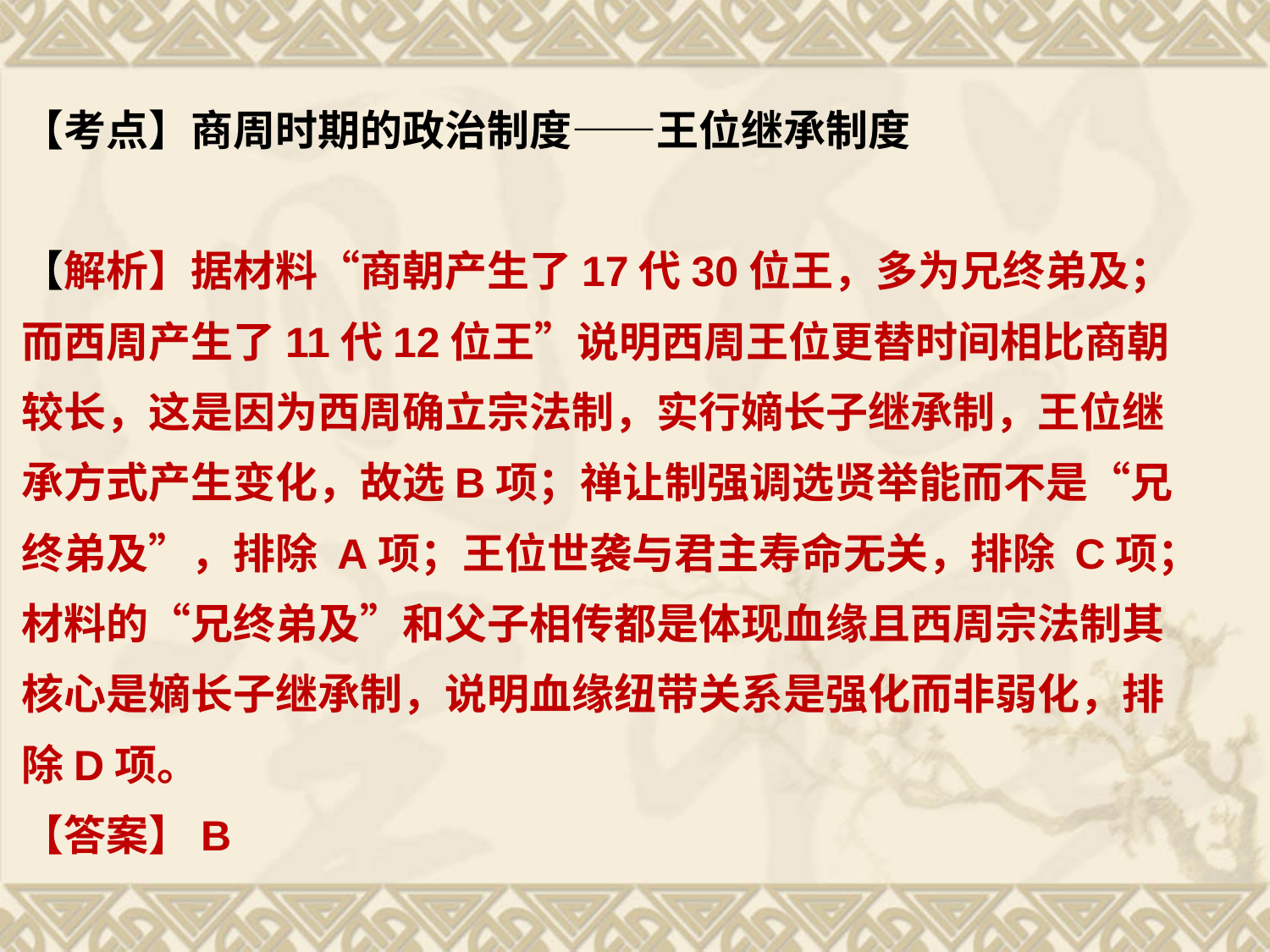

# 【考点】商周时期的政治制度——王位继承制度 【解析】据材料“商朝产生了17代30位王，多为兄终弟及；而西周产生了11代12位王”说明西周王位更替时间相比商朝较长，这是因为西周确立宗法制，实行嫡长子继承制，王位继承方式产生变化，故选B项；禅让制强调选贤举能而不是“兄终弟及”，排除 A项；王位世袭与君主寿命无关，排除 C项；材料的“兄终弟及”和父子相传都是体现血缘且西周宗法制其核心是嫡长子继承制，说明血缘纽带关系是强化而非弱化，排除D项。 【答案】B